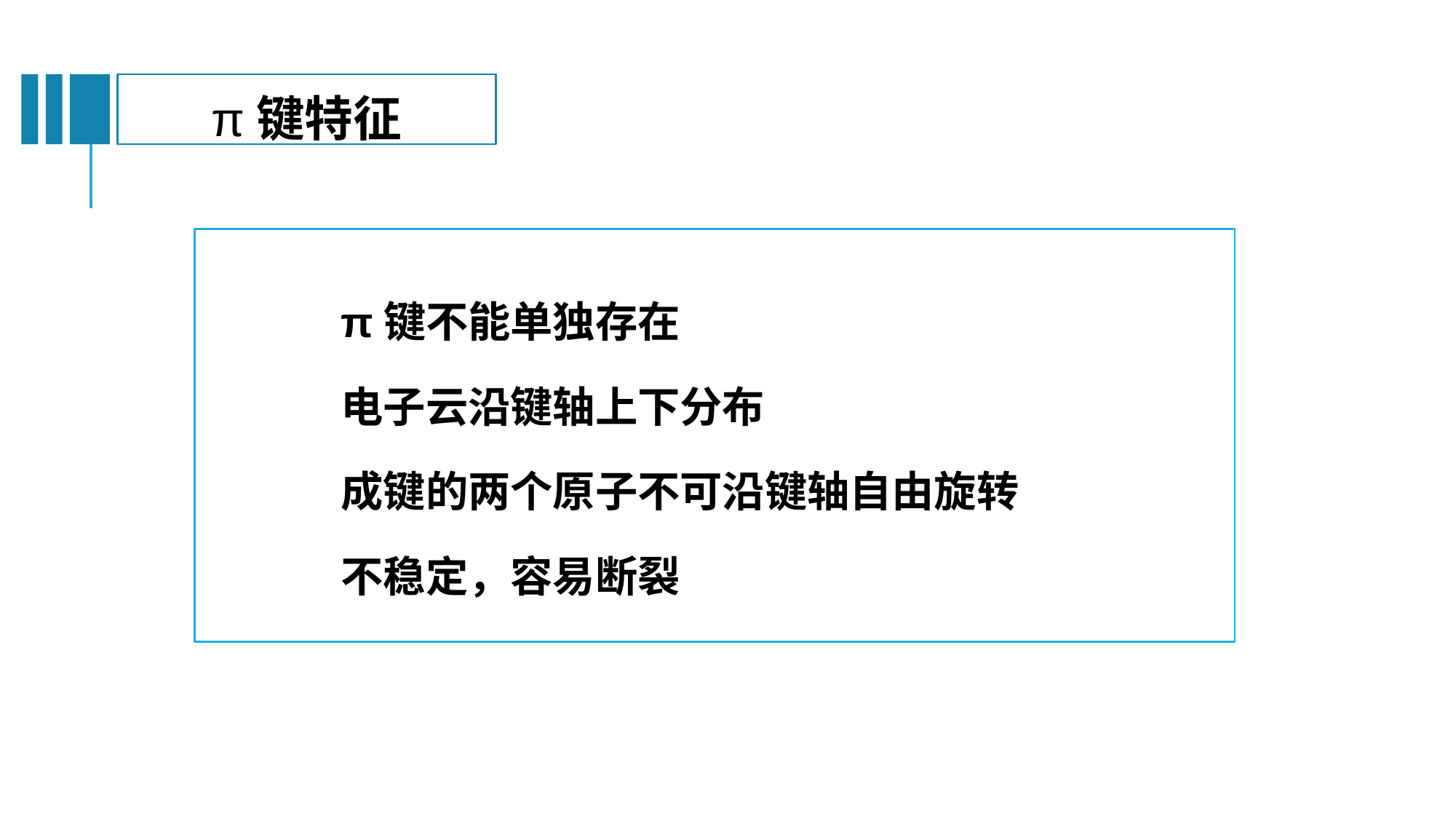

π键特征

π键不能单独存在
电子云沿键轴上下分布
成键的两个原子不可沿键轴自由旋转
不稳定，容易断裂